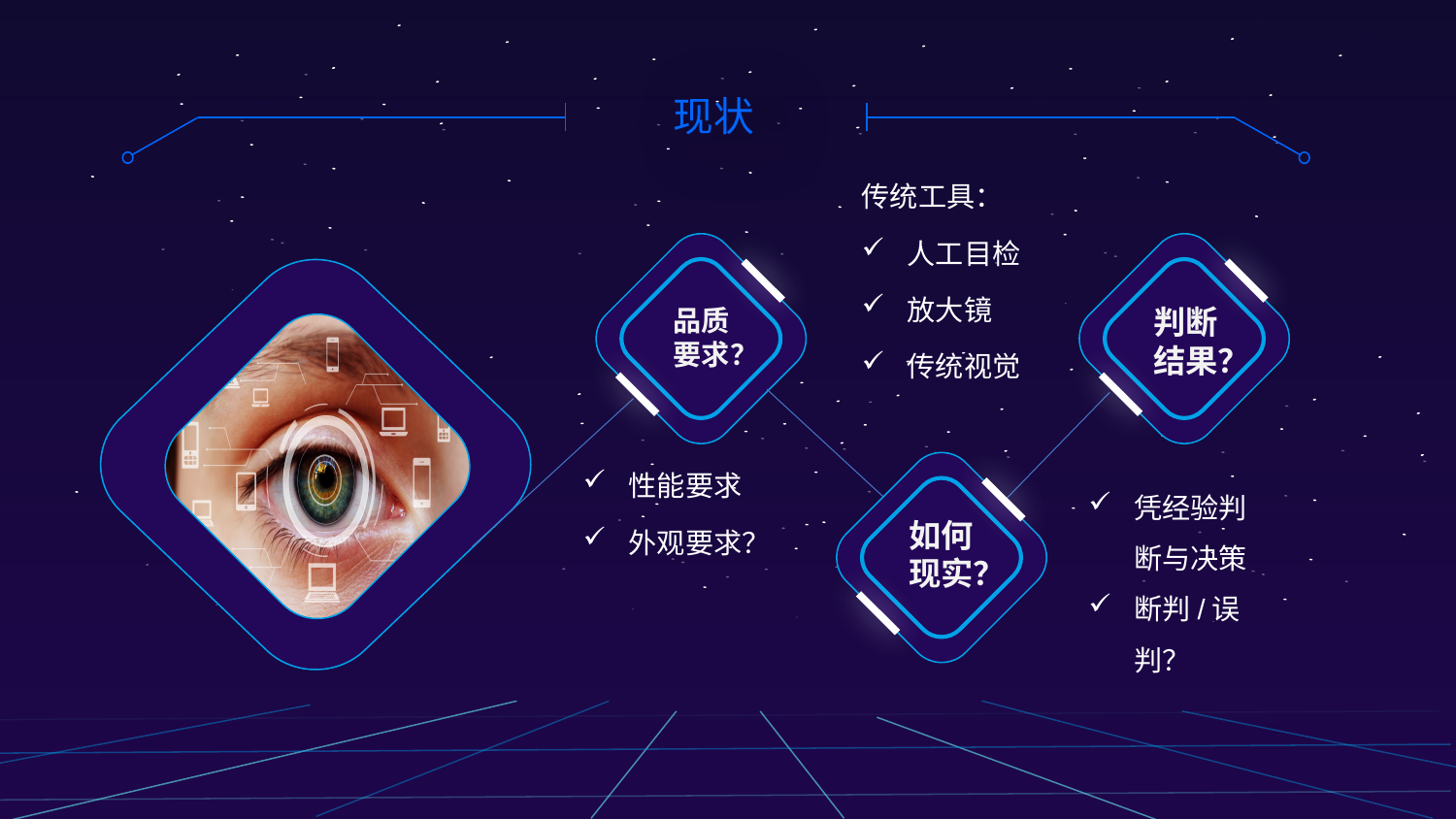

现状

传统工具：

人工目检

放大镜

传统视觉

判断结果？
品质要求？

凭经验判断与决策
断判/误判？
性能要求

外观要求？

如何现实？